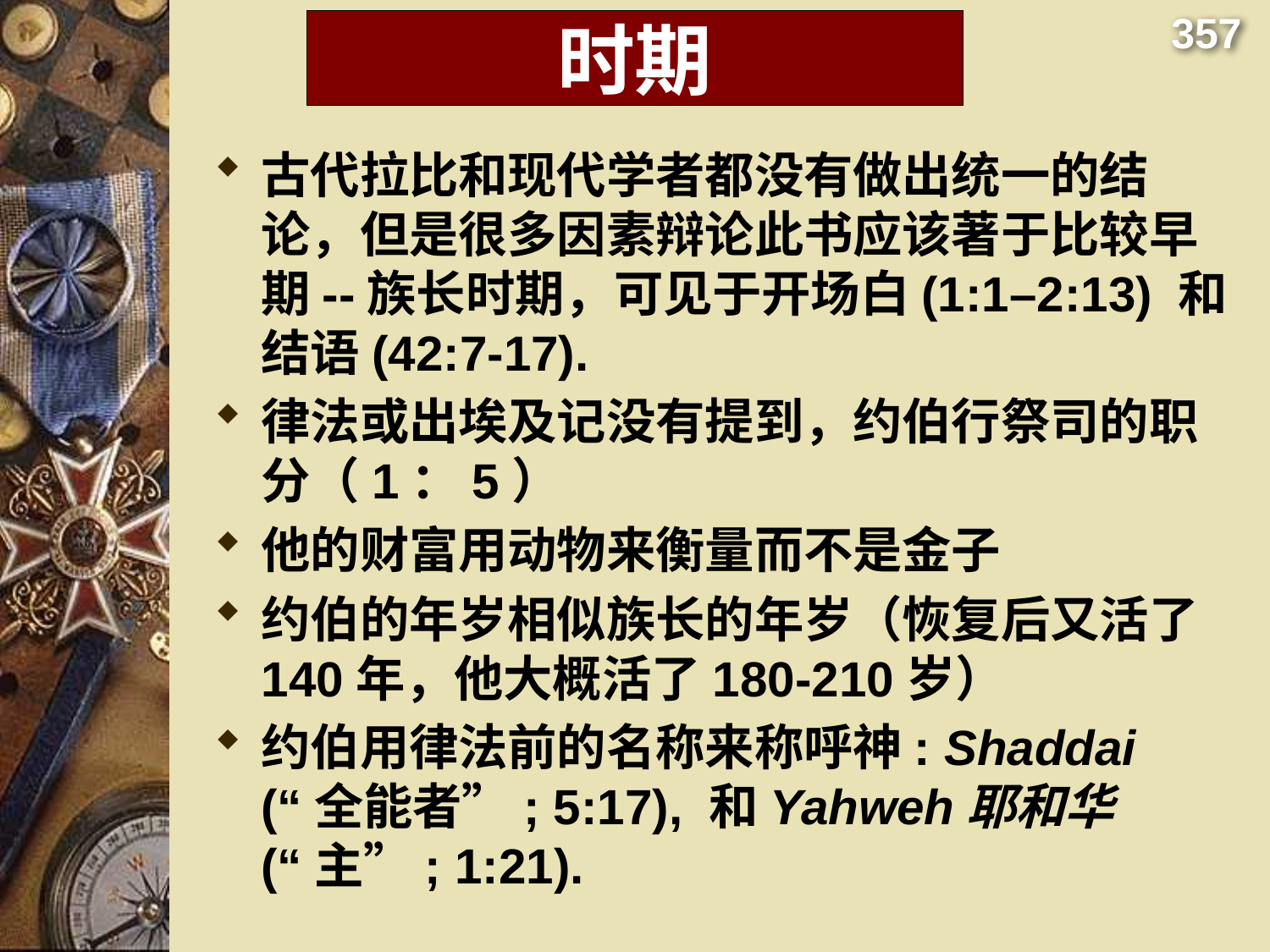

357
# 时期
古代拉比和现代学者都没有做出统一的结论，但是很多因素辩论此书应该著于比较早期--族长时期，可见于开场白(1:1–2:13) 和结语(42:7-17).
律法或出埃及记没有提到，约伯行祭司的职分（1：5）
他的财富用动物来衡量而不是金子
约伯的年岁相似族长的年岁（恢复后又活了140年，他大概活了180-210岁）
约伯用律法前的名称来称呼神: Shaddai (“全能者”; 5:17), 和Yahweh耶和华 (“主”; 1:21).